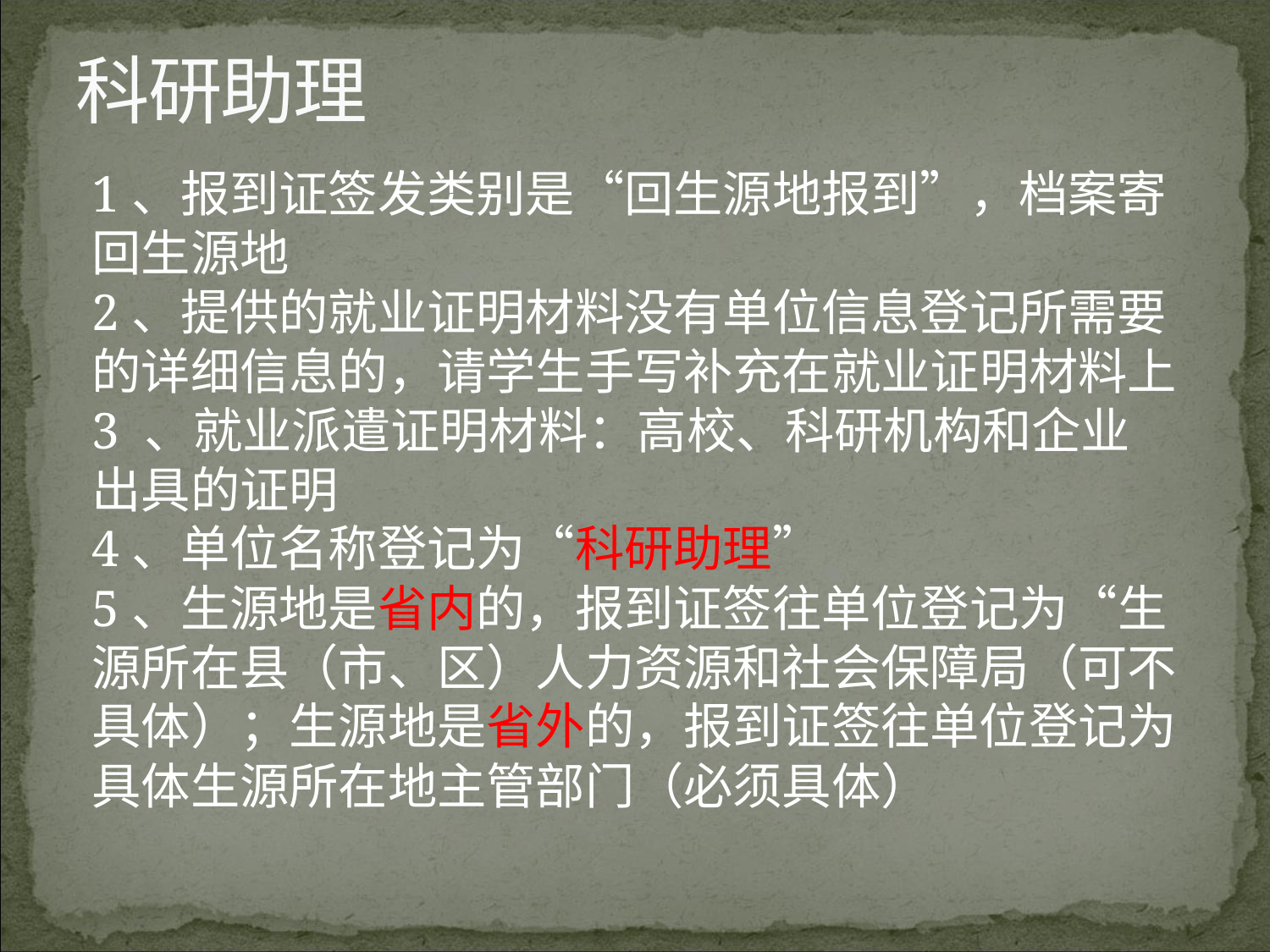

# 科研助理
1、报到证签发类别是“回生源地报到”，档案寄回生源地
2、提供的就业证明材料没有单位信息登记所需要的详细信息的，请学生手写补充在就业证明材料上
3 、就业派遣证明材料：高校、科研机构和企业出具的证明
4、单位名称登记为“科研助理”
5、生源地是省内的，报到证签往单位登记为“生源所在县（市、区）人力资源和社会保障局（可不具体）；生源地是省外的，报到证签往单位登记为具体生源所在地主管部门（必须具体）